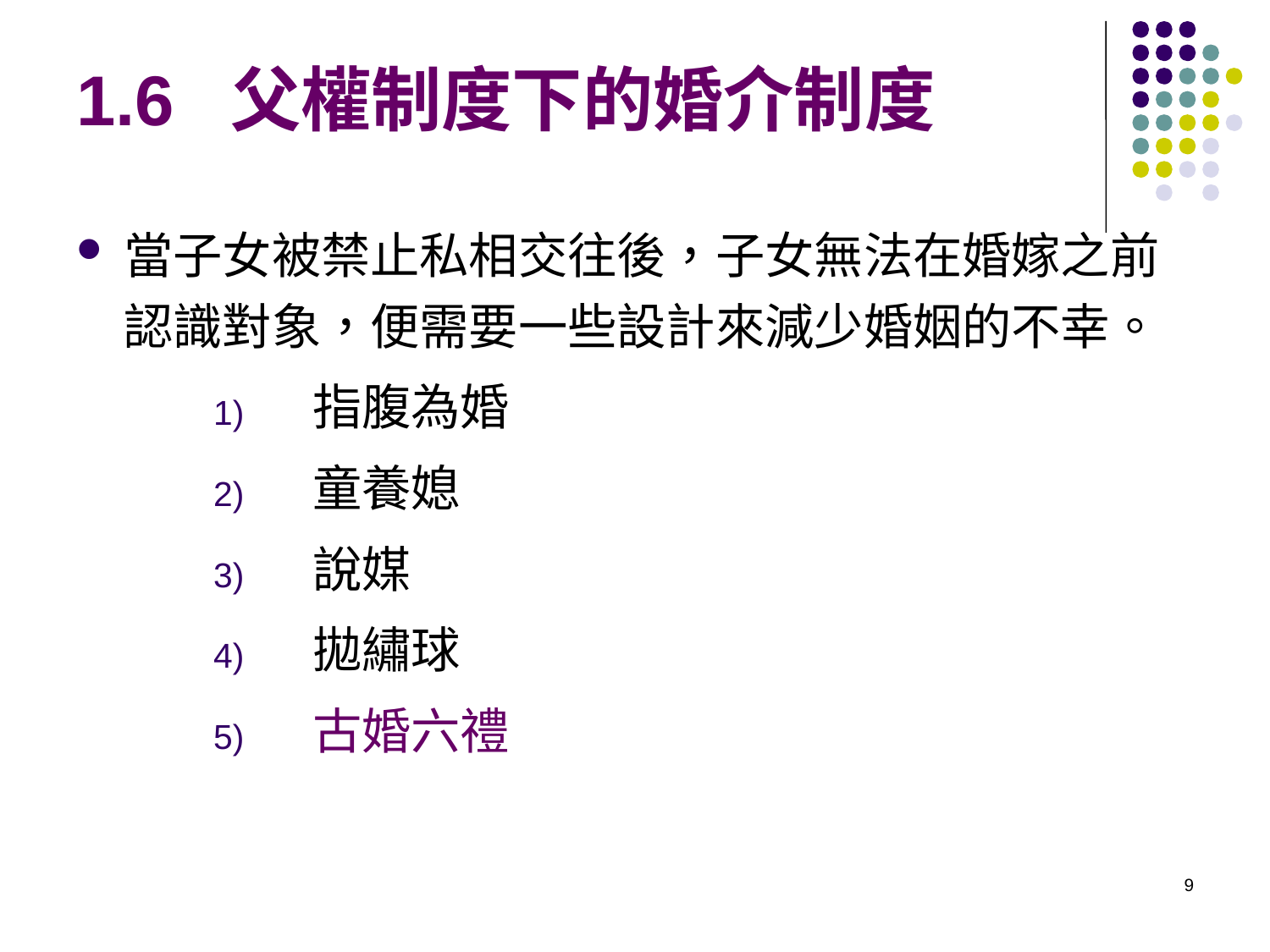

# 1.6  父權制度下的婚介制度
當子女被禁止私相交往後，子女無法在婚嫁之前認識對象，便需要一些設計來減少婚姻的不幸。
指腹為婚
童養媳
說媒
拋繡球
古婚六禮
9